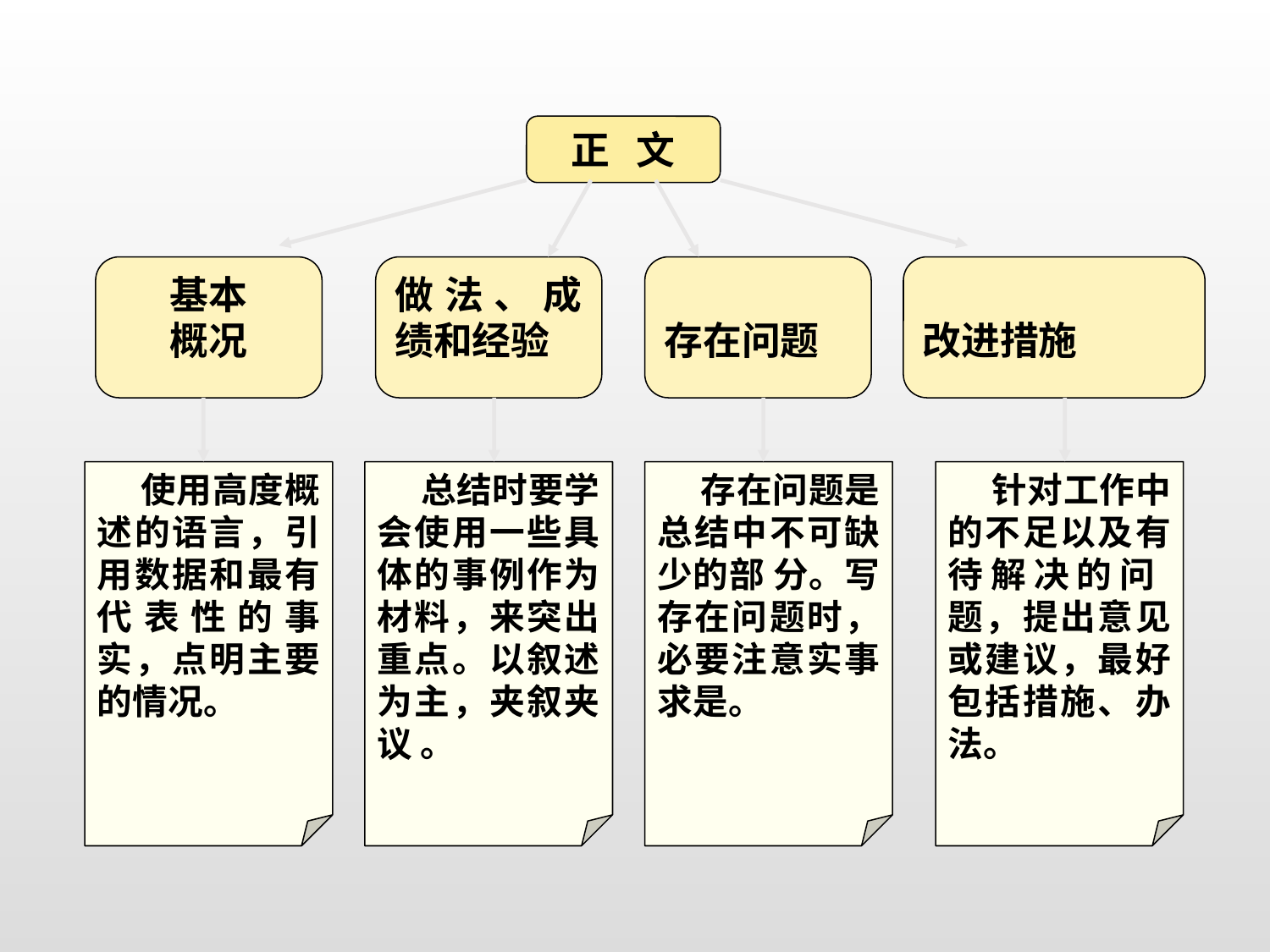

正   文

基本
概况
做法、成绩和经验

存在问题

改进措施

    使用高度概述的语言，引用数据和最有代表性的事 实，点明主要的情况。

    总结时要学会使用一些具体的事例作为材料，来突出重点。以叙述为主，夹叙夹议 。
    存在问题是总结中不可缺少的部 分。写存在问题时，必要注意实事求是。
    针对工作中的不足以及有待解决的问  题，提出意见或建议，最好包括措施、办法。